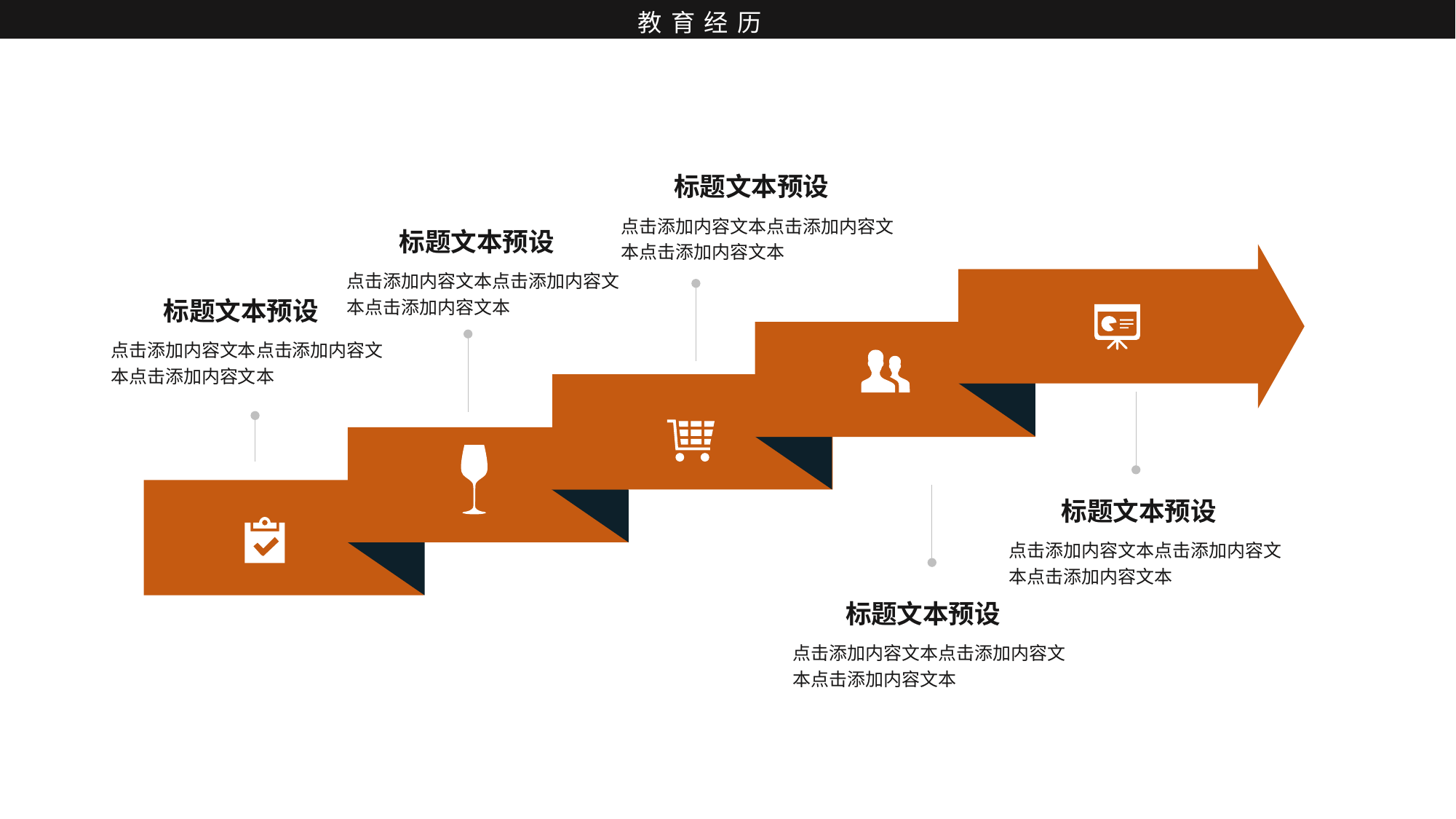

教育经历
标题文本预设
点击添加内容文本点击添加内容文本点击添加内容文本
标题文本预设

点击添加内容文本点击添加内容文本点击添加内容文本
标题文本预设
点击添加内容文本点击添加内容文本点击添加内容文本
标题文本预设
点击添加内容文本点击添加内容文本点击添加内容文本
标题文本预设
点击添加内容文本点击添加内容文本点击添加内容文本